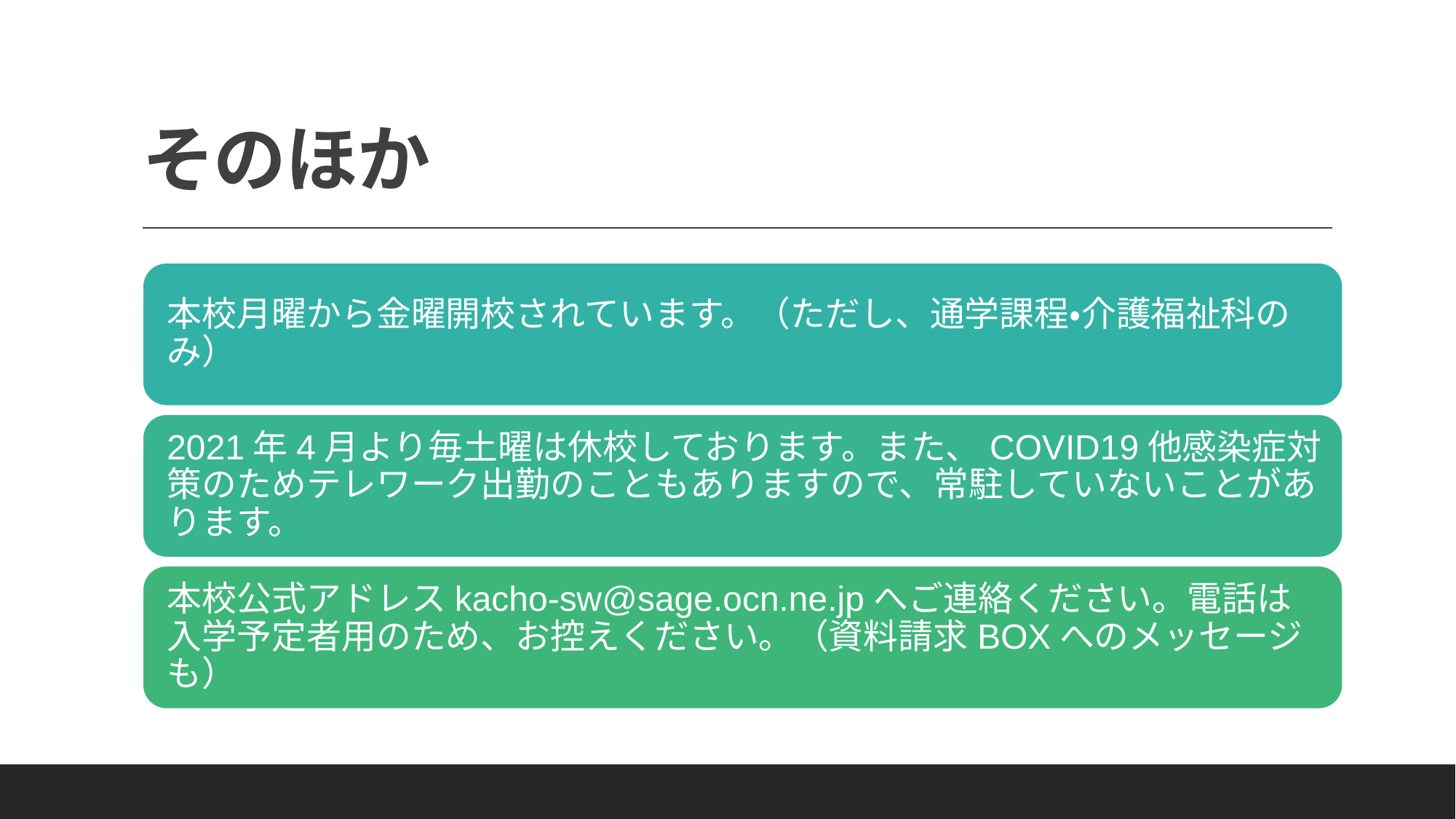

# そのほか
本校月曜から金曜開校されています。（ただし、通学課程・介護福祉科のみ）
2021年4月より毎土曜は休校しております。また、COVID19他感染症対策のためテレワーク出勤のこともありますので、常駐していないことがあります。
本校公式アドレスkacho-sw@sage.ocn.ne.jpへご連絡ください。電話は入学予定者用のため、お控えください。（資料請求BOXへのメッセージも）